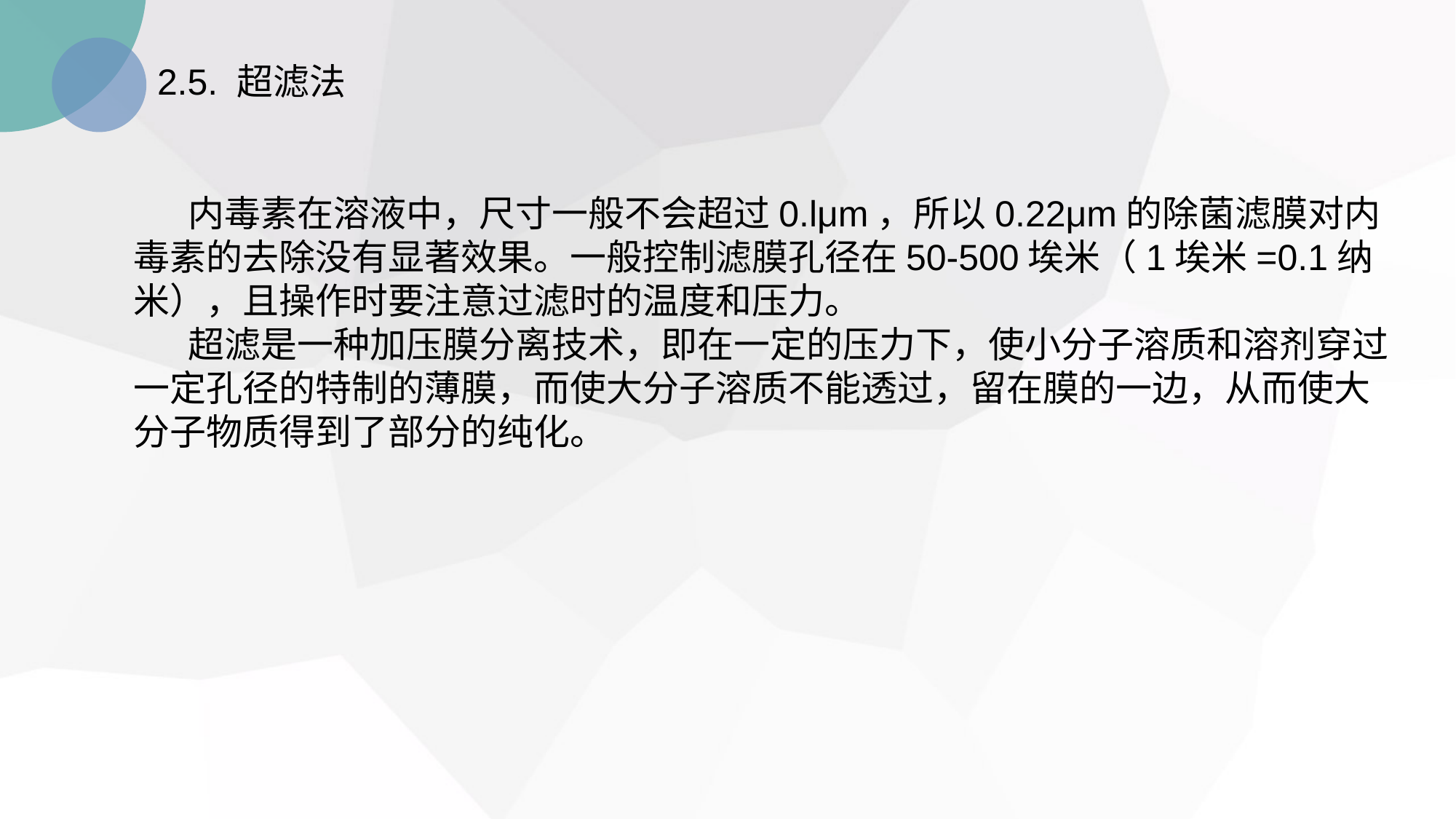

2.5. 超滤法
内毒素在溶液中，尺寸一般不会超过0.lμm，所以0.22μm的除菌滤膜对内毒素的去除没有显著效果。一般控制滤膜孔径在50-500埃米（1埃米=0.1纳米），且操作时要注意过滤时的温度和压力。
超滤是一种加压膜分离技术，即在一定的压力下，使小分子溶质和溶剂穿过一定孔径的特制的薄膜，而使大分子溶质不能透过，留在膜的一边，从而使大分子物质得到了部分的纯化。